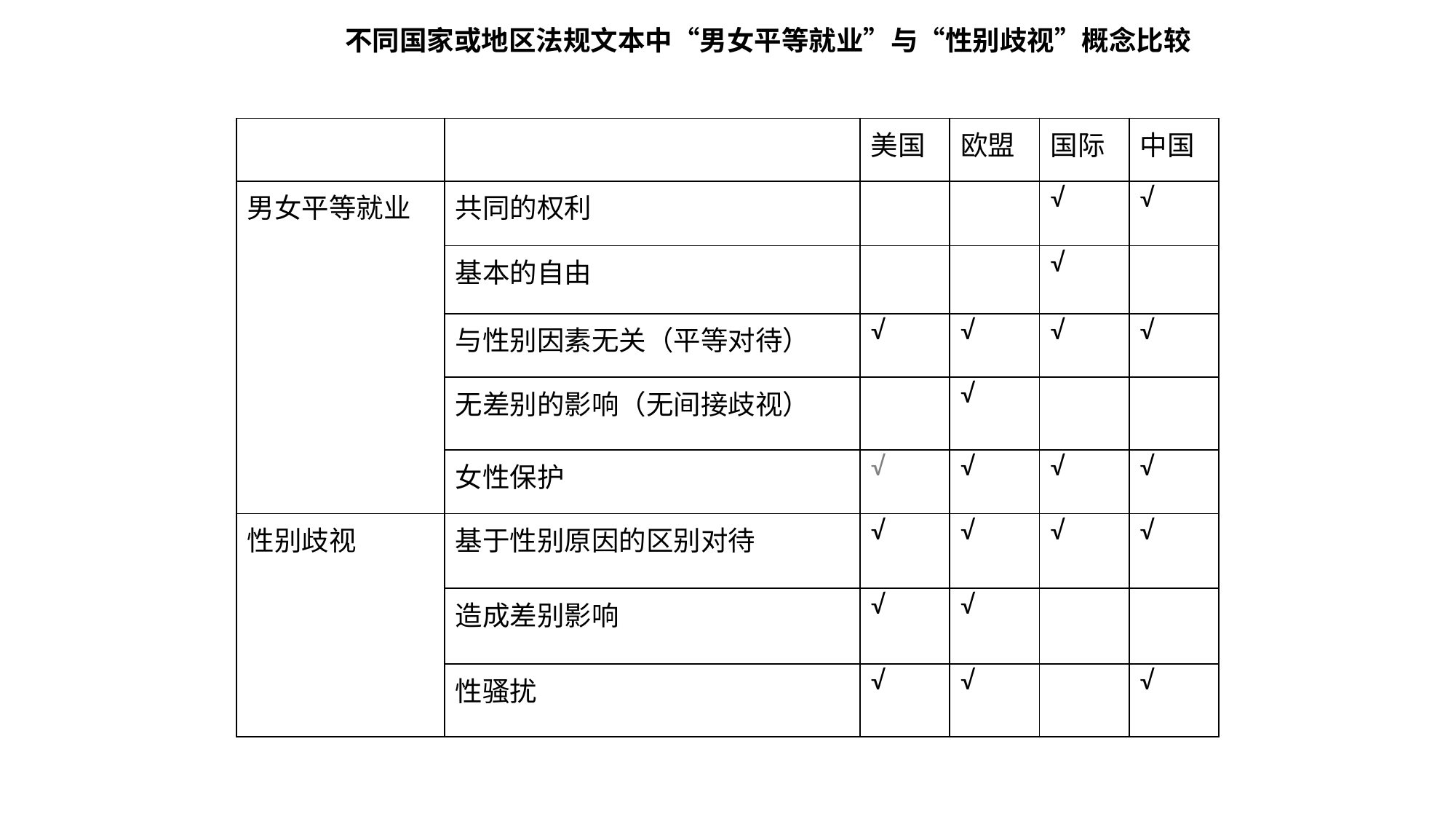

不同国家或地区法规文本中“男女平等就业”与“性别歧视”概念比较
|  |  | 美国 | 欧盟 | 国际 | 中国 |
| --- | --- | --- | --- | --- | --- |
| 男女平等就业 | 共同的权利 |  |  | √ | √ |
|  | 基本的自由 |  |  | √ |  |
|  | 与性别因素无关（平等对待） | √ | √ | √ | √ |
|  | 无差别的影响（无间接歧视） |  | √ |  |  |
|  | 女性保护 | √ | √ | √ | √ |
| 性别歧视 | 基于性别原因的区别对待 | √ | √ | √ | √ |
|  | 造成差别影响 | √ | √ |  |  |
|  | 性骚扰 | √ | √ |  | √ |